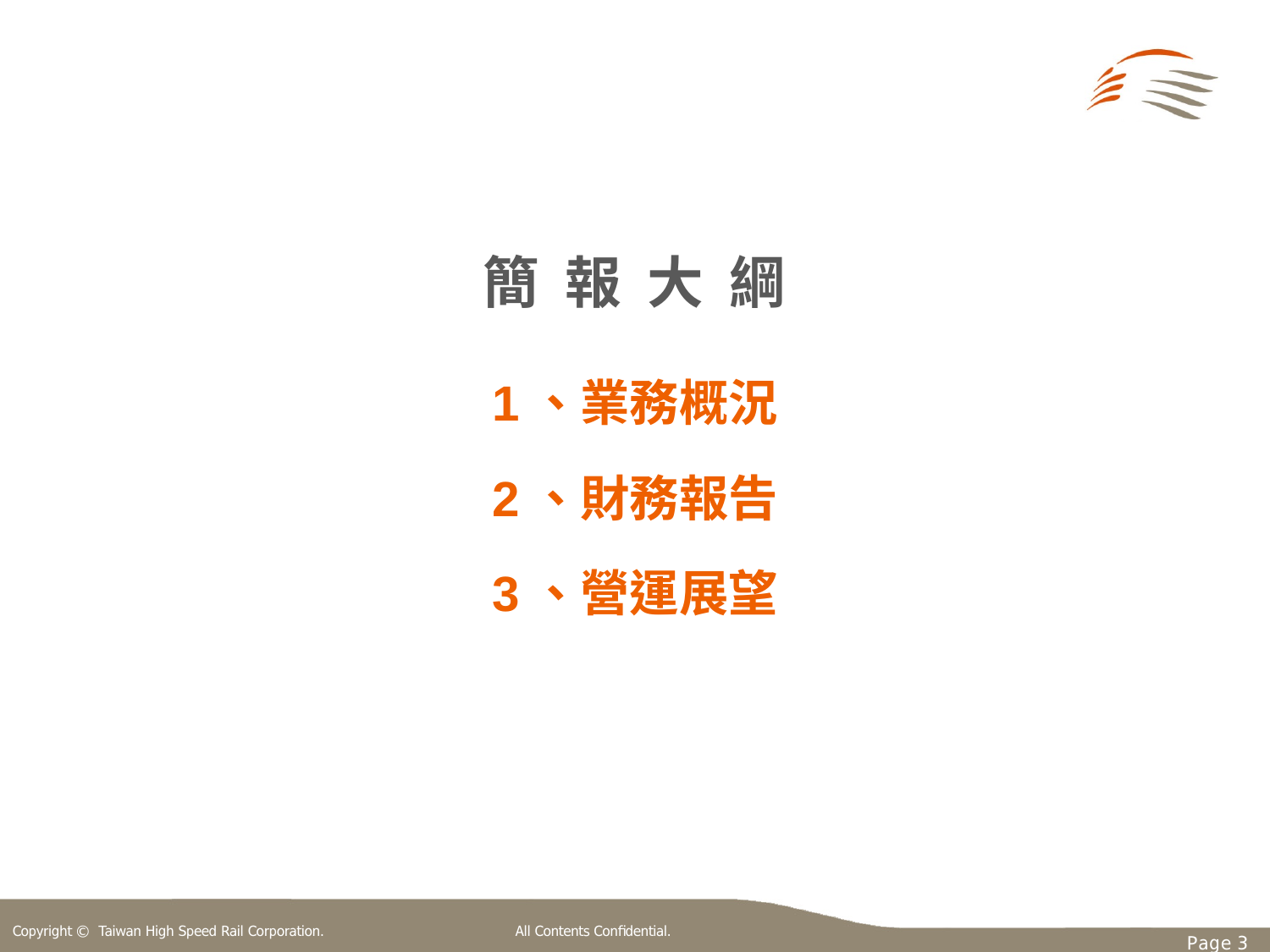

簡  報  大  綱
1、業務概況
2、財務報告
3、營運展望

Copyright ©  Taiwan High Speed Rail Corporation.                                           All Contents Confidential.